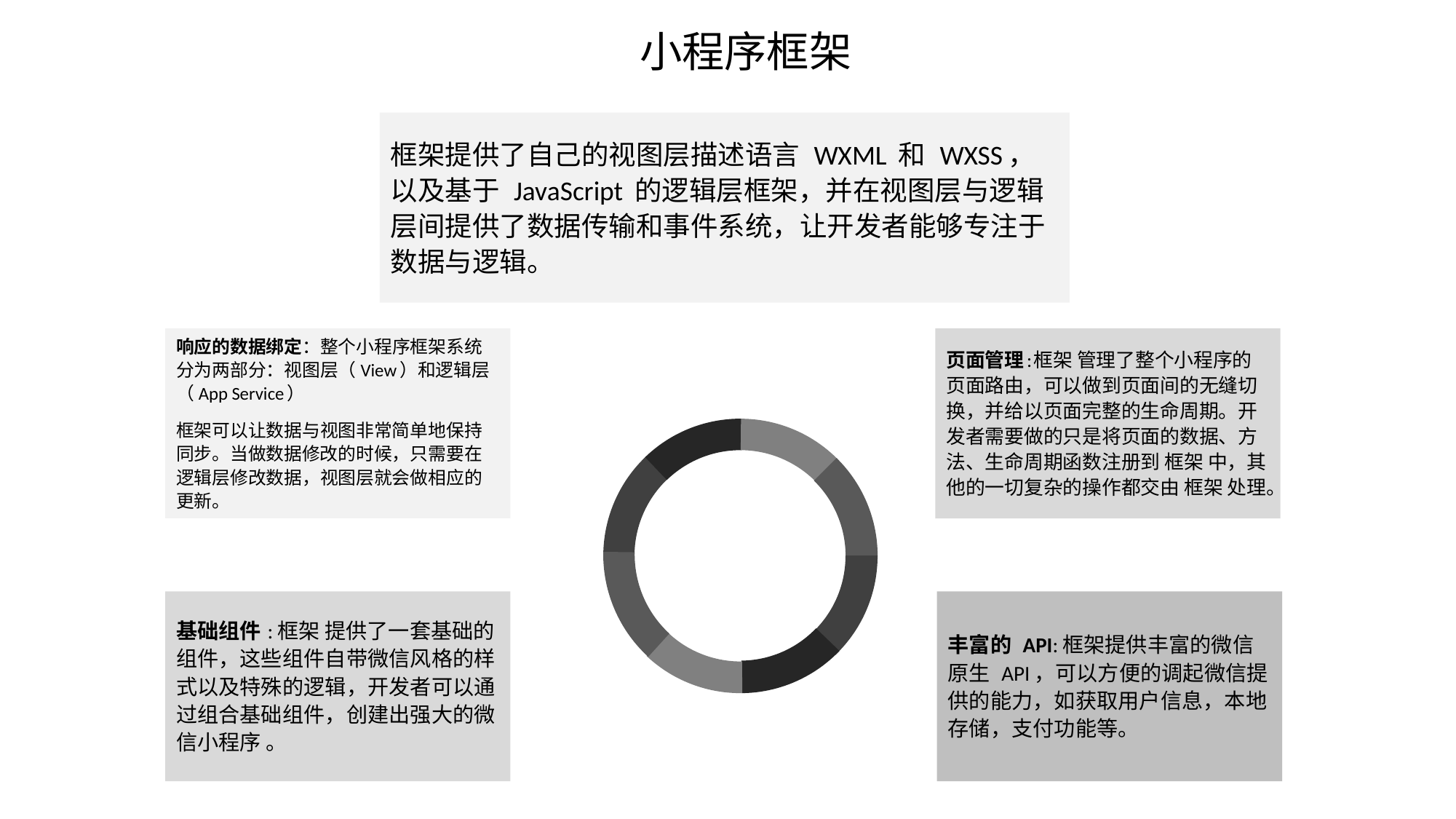

小程序框架
框架提供了自己的视图层描述语言 WXML 和 WXSS，以及基于 JavaScript 的逻辑层框架，并在视图层与逻辑层间提供了数据传输和事件系统，让开发者能够专注于数据与逻辑。
页面管理:框架 管理了整个小程序的页面路由，可以做到页面间的无缝切换，并给以页面完整的生命周期。开发者需要做的只是将页面的数据、方法、生命周期函数注册到 框架 中，其他的一切复杂的操作都交由 框架 处理。
响应的数据绑定：整个小程序框架系统分为两部分：视图层（View）和逻辑层（App Service）
框架可以让数据与视图非常简单地保持同步。当做数据修改的时候，只需要在逻辑层修改数据，视图层就会做相应的更新。

基础组件:框架 提供了一套基础的组件，这些组件自带微信风格的样式以及特殊的逻辑，开发者可以通过组合基础组件，创建出强大的微信小程序 。
丰富的 API:框架提供丰富的微信原生 API，可以方便的调起微信提供的能力，如获取用户信息，本地存储，支付功能等。